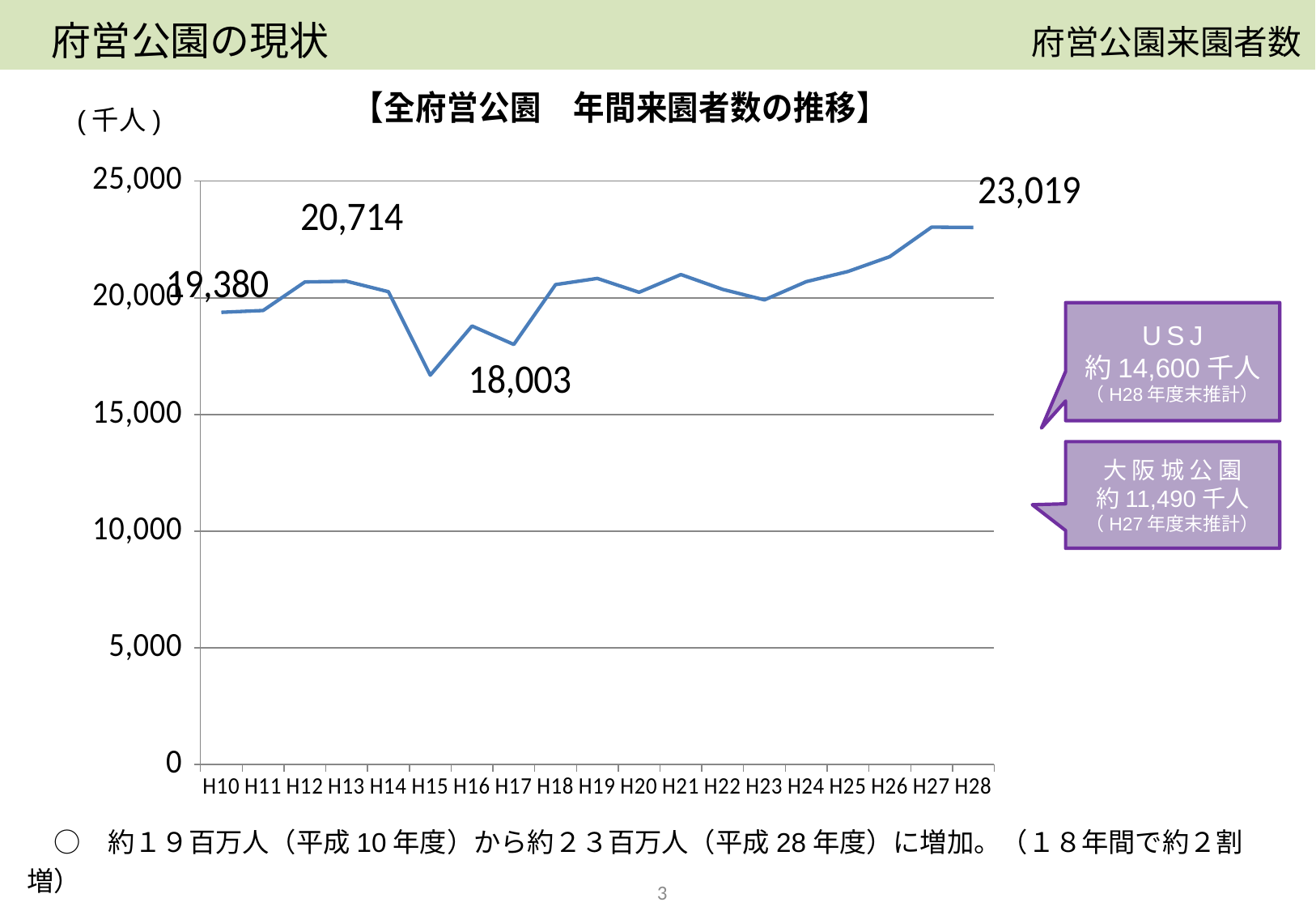

府営公園の現状
府営公園来園者数

### Chart: 【全府営公園　年間来園者数の推移】

| Category | 来園者数 |
|---|---|
| H10 | 19379.800000000003 |
| H11 | 19457.4 |
| H12 | 20682.34 |
| H13 | 20713.61 |
| H14 | 20263.270999999997 |
| H15 | 16687.377 |
| H16 | 18793.456000000002 |
| H17 | 18003.005999999998 |
| H18 | 20569.921 |
| H19 | 20834.187999999995 |
| H20 | 20238.362 |
| H21 | 21000.52 |
| H22 | 20364.863999999998 |
| H23 | 19912.291999999998 |
| H24 | 20694.784 |
| H25 | 21131.57600000001 |
| H26 | 21765.965 |
| H27 | 23031.645 |
| H28 | 23018.548 |
(千人)
USJ
約14,600千人
（H28年度末推計）
大阪城公園
約11,490千人
（H27年度末推計）
　○　約１９百万人（平成10年度）から約２３百万人（平成28年度）に増加。（１８年間で約２割増）
3